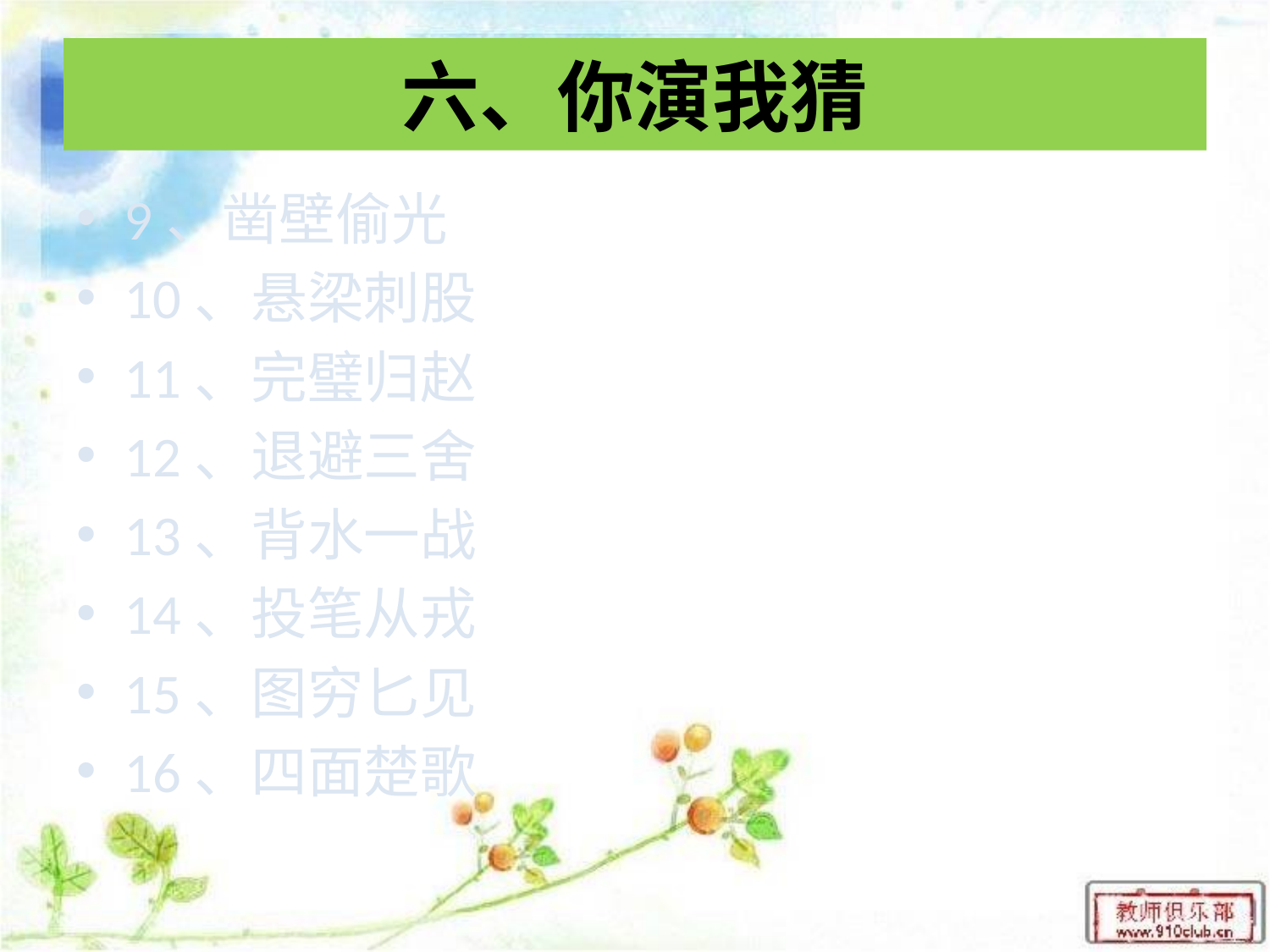

# 六、你演我猜
9、凿壁偷光
10、悬梁刺股
11、完璧归赵
12、退避三舍
13、背水一战
14、投笔从戎
15、图穷匕见
16、四面楚歌